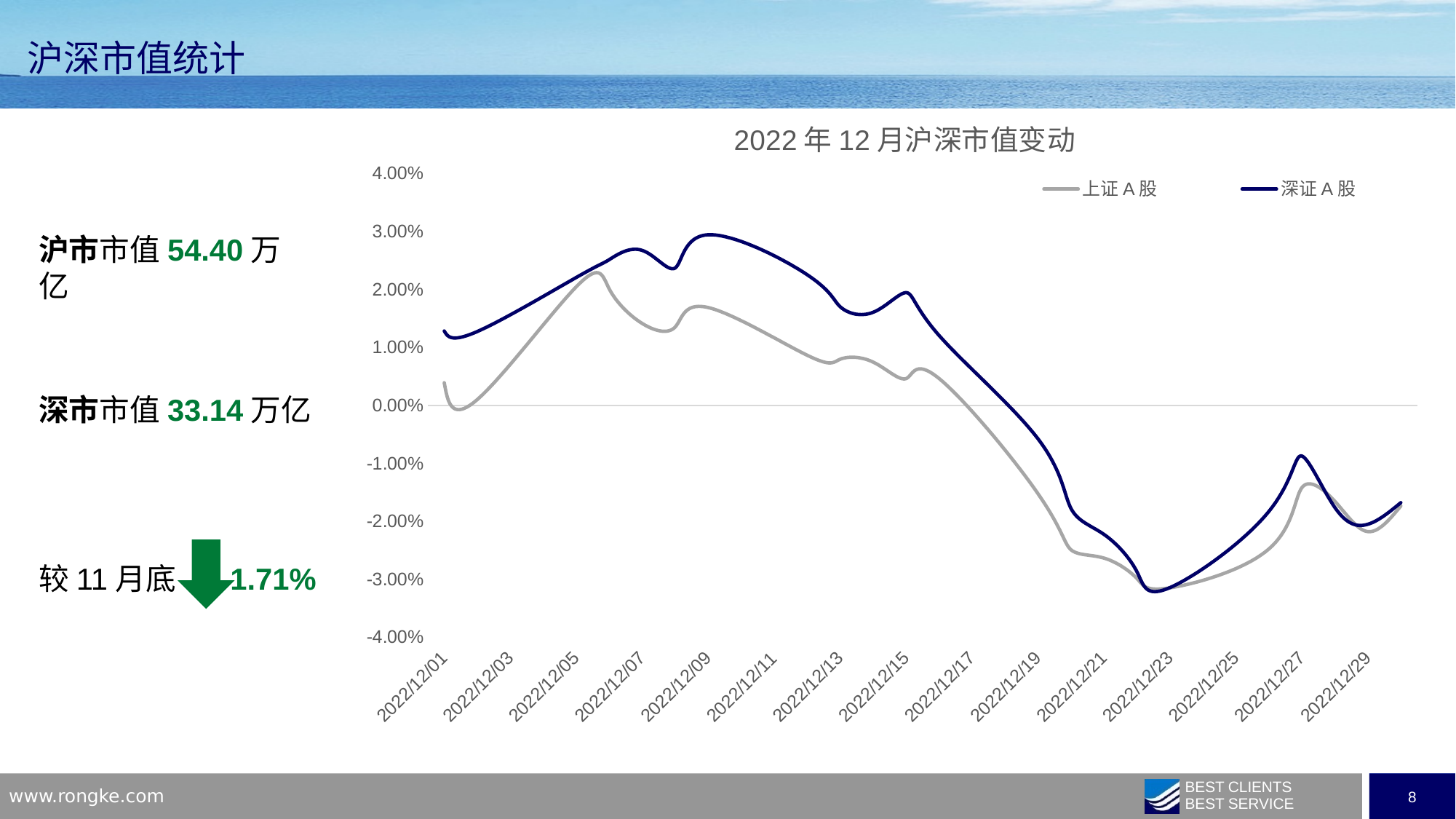

沪深市值统计

### Chart: 2022年12月沪深市值变动

| Category | 上证A股 | 深证A股 |
|---|---|---|
| 44896 | 0.003906190612767757 | 0.012822668084407018 |
| 44897 | 0.0009890579640443597 | 0.012729786479903638 |
| 44900 | 0.020441286162623085 | 0.02205576736309567 |
| 44901 | 0.02010093015151071 | 0.025126517253201808 |
| 44902 | 0.01412987491229134 | 0.026733190087440795 |
| 44903 | 0.013508908255847052 | 0.023692560112150485 |
| 44904 | 0.01687716058412625 | 0.029427195795513894 |
| 44907 | 0.008646728257811986 | 0.022540979262342775 |
| 44908 | 0.00794825372618746 | 0.017027381811139275 |
| 44909 | 0.007465496213674205 | 0.016047957119000422 |
| 44910 | 0.004613954088162675 | 0.019441956397064253 |
| 44911 | 0.004644022218487143 | 0.012069907702487725 |
| 44914 | -0.015238356796207553 | -0.005769186221153411 |
| 44915 | -0.024909541289482307 | -0.017780351359433677 |
| 44916 | -0.026349075947738387 | -0.022263058032097827 |
| 44917 | -0.029875442698707233 | -0.028703172141162248 |
| 44918 | -0.03148453847377464 | -0.031449333099872856 |
| 44921 | -0.024780659402055982 | -0.018303428906515262 |
| 44922 | -0.014207359739166203 | -0.008749993593611505 |
| 44923 | -0.01655394699851709 | -0.017622637866619217 |
| 44924 | -0.021786756904595528 | -0.02051759009622267 |
| 44925 | -0.017370820657005792 | -0.016783159916946344 |
沪市市值54.40万亿
深市市值33.14万亿

较11月底       1.71%